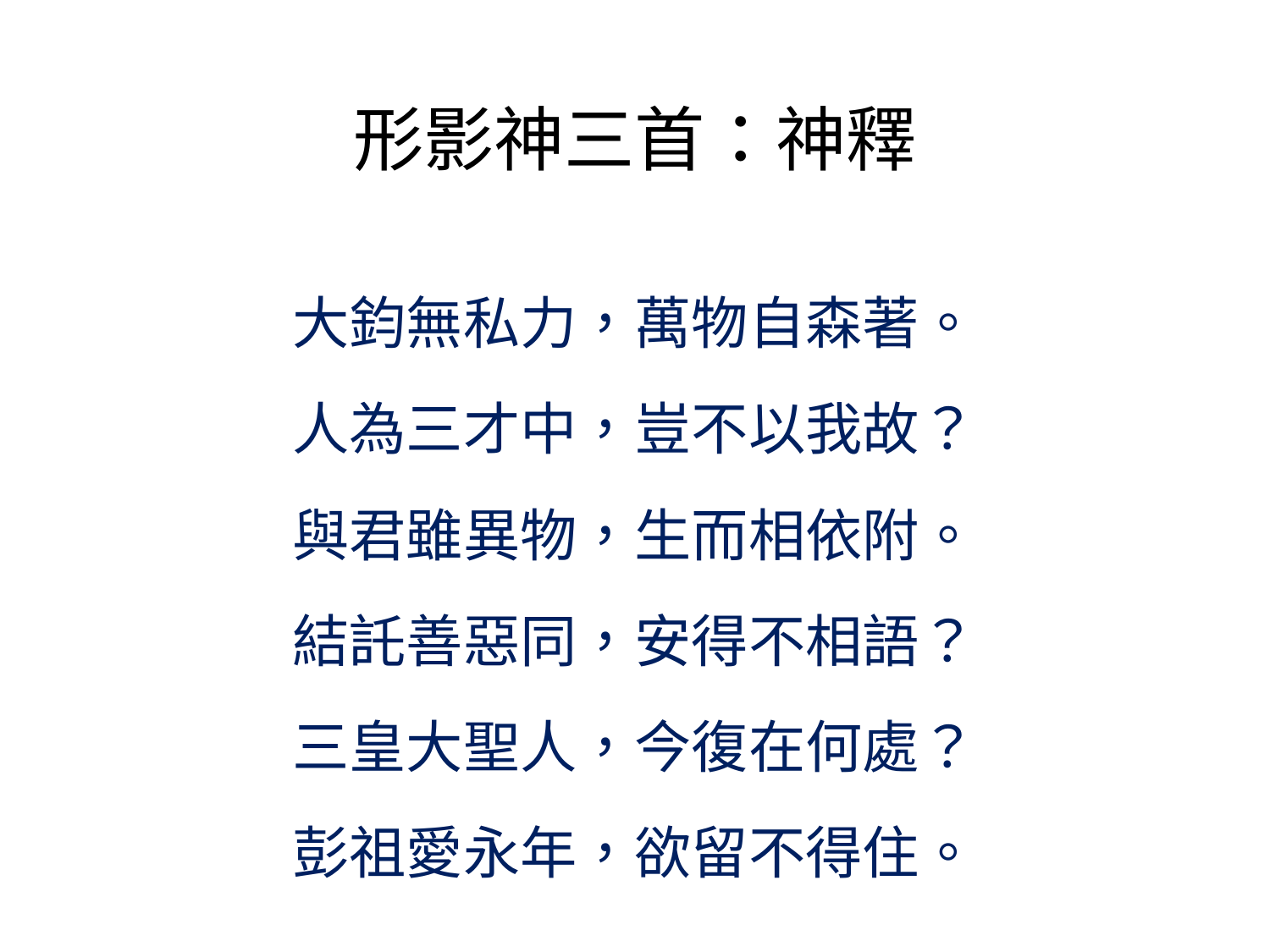

# 形影神三首：神釋
大鈞無私力，萬物自森著。
人為三才中，豈不以我故？
與君雖異物，生而相依附。
結託善惡同，安得不相語？
三皇大聖人，今復在何處？
彭祖愛永年，欲留不得住。